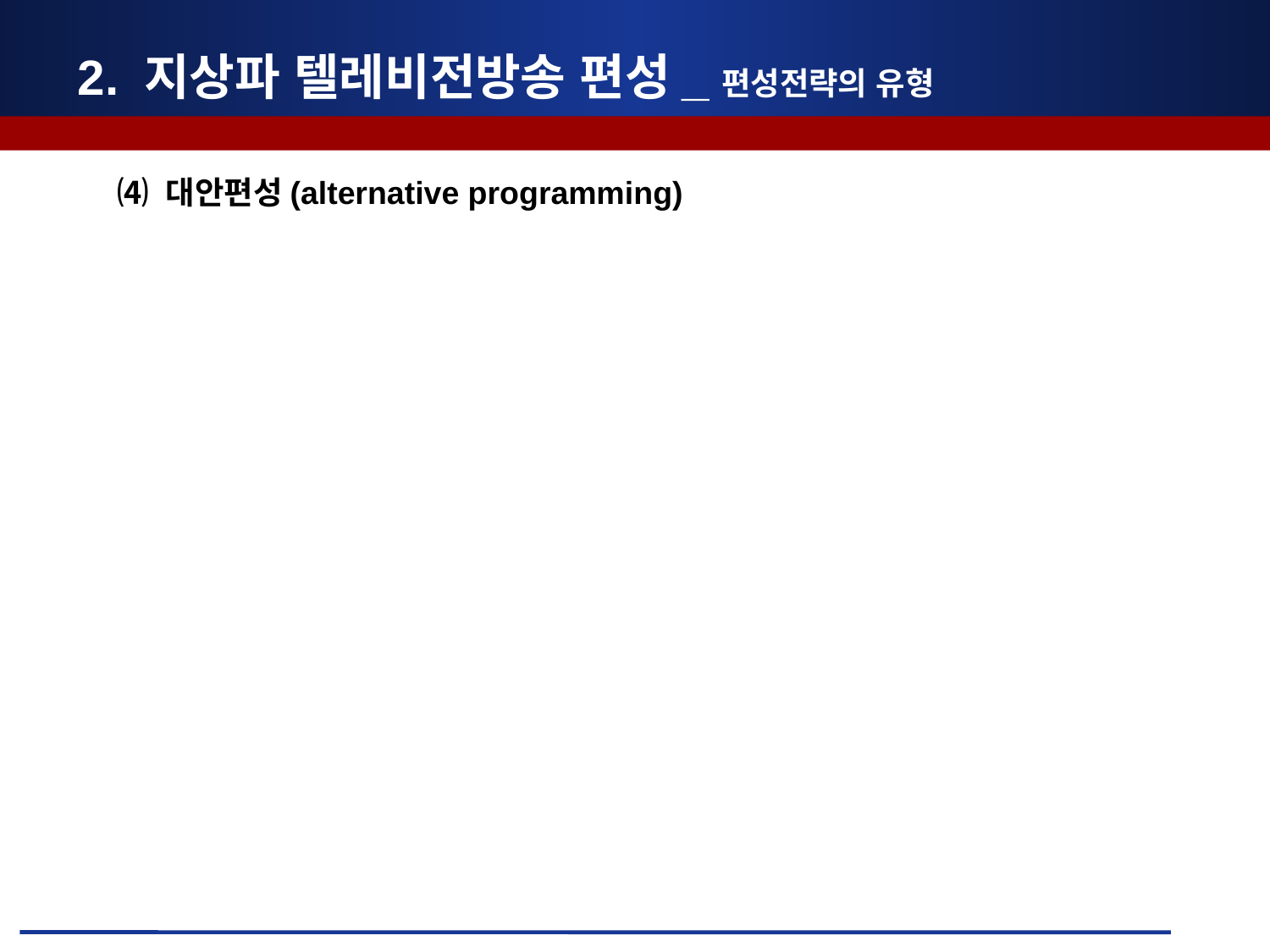

2. 지상파 텔레비전방송 편성_편성전략의 유형
⑷ 대안편성(alternative programming)